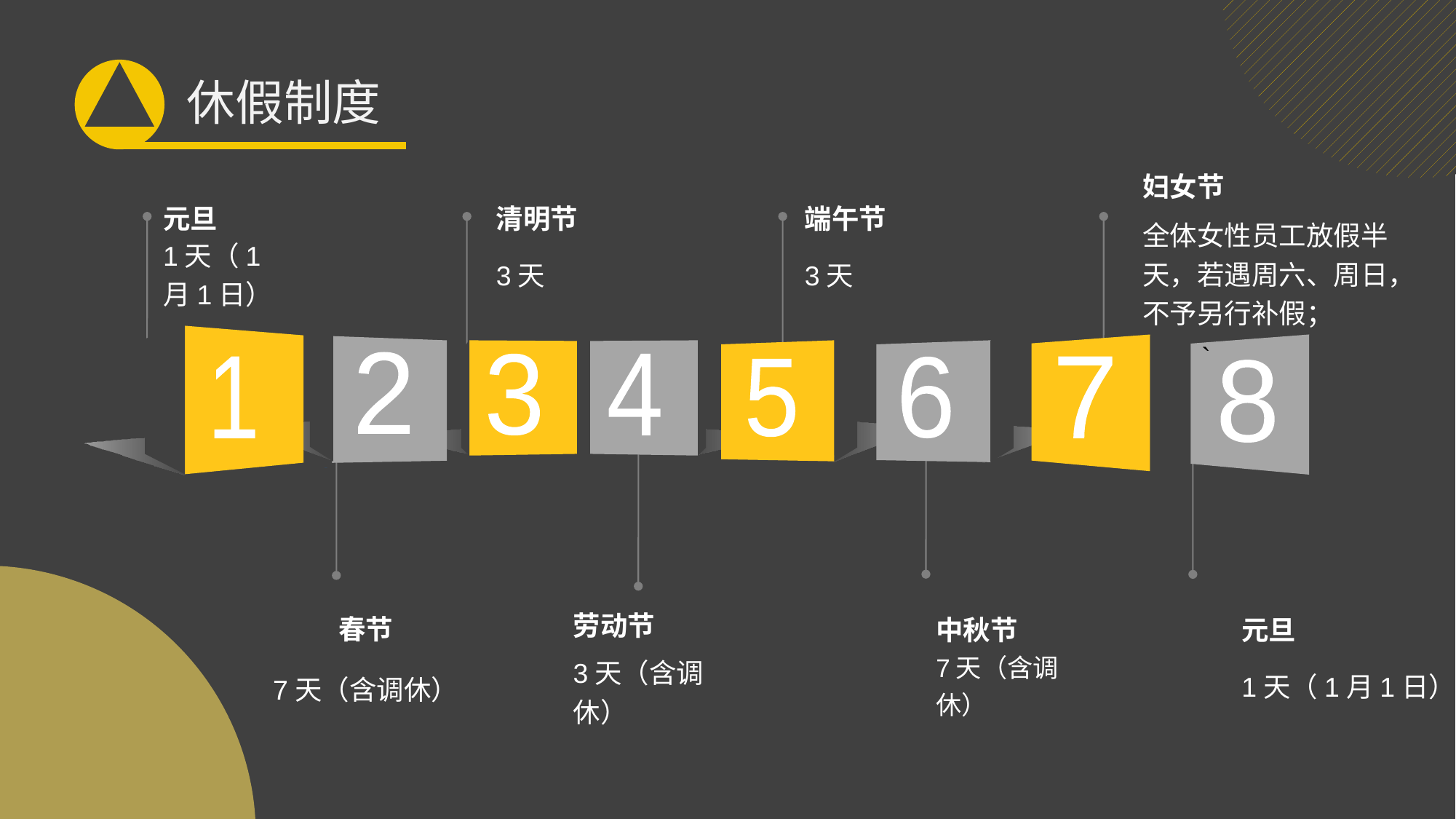

休假制度
妇女节
全体女性员工放假半天，若遇周六、周日，不予另行补假；
元旦
1天（1月1日）
端午节
3天
清明节
3天

`

2
3
4
7
1
6
5
8

春节
7天（含调休）
劳动节
3天（含调休）
中秋节
7天（含调休）
元旦
1天（1月1日）